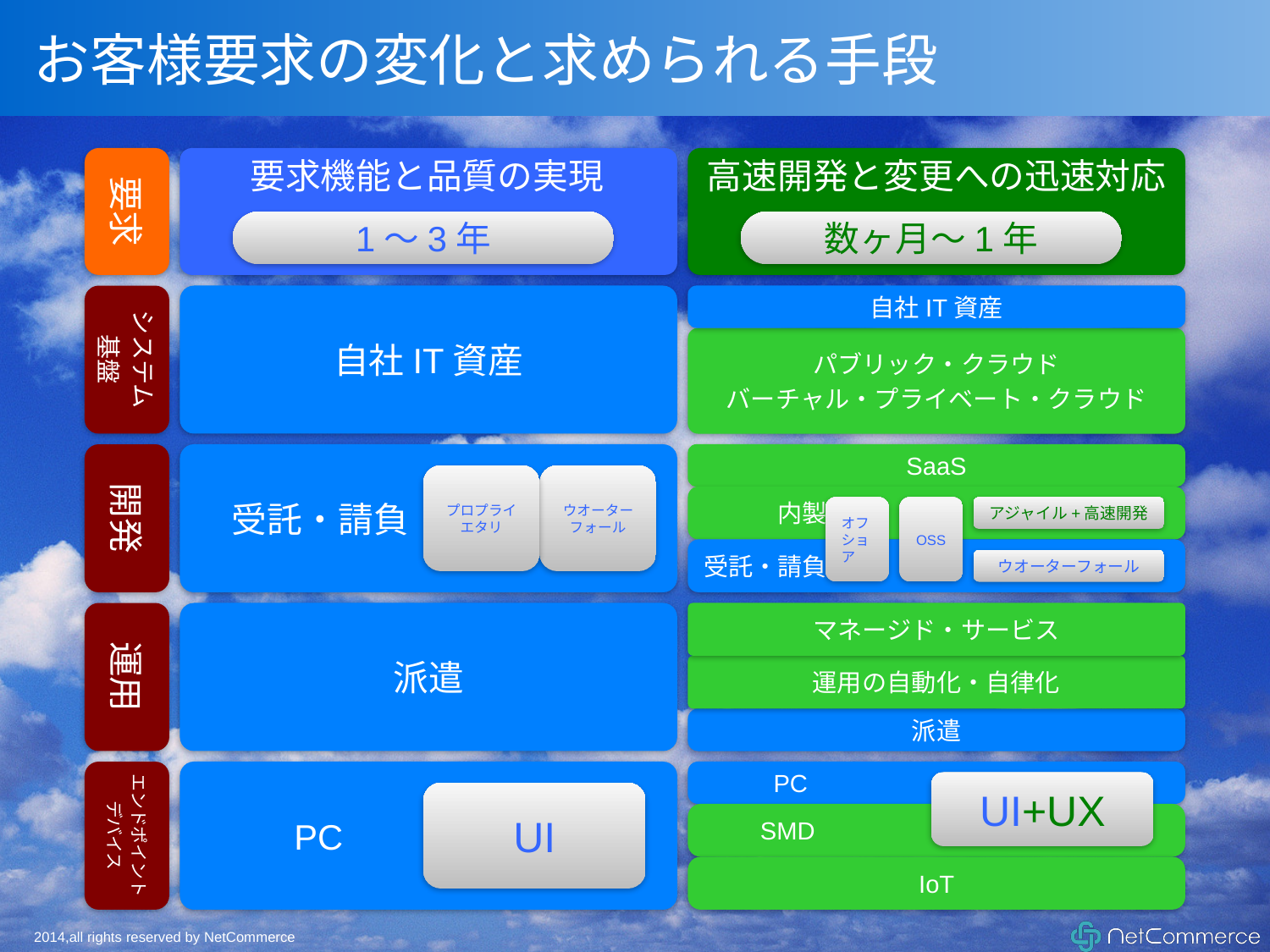

# お客様要求の変化と求められる手段
要求

要求機能と品質の実現

高速開発と変更への迅速対応
数ヶ月〜1年
自社IT資産
パブリック・クラウド
バーチャル・プライベート・クラウド
SaaS
　　　内製
アジャイル+高速開発
受託・請負
ウオーターフォール
マネージド・サービス
運用の自動化・自律化
派遣
          PC
UI+UX
        SMD
IoT
オフショア
OSS
1〜3年
システム
基盤
自社IT資産
開発
　受託・請負
プロプライエタリ
ウオーターフォール
運用
派遣
エンドポイント
デバイス
          PC
UI